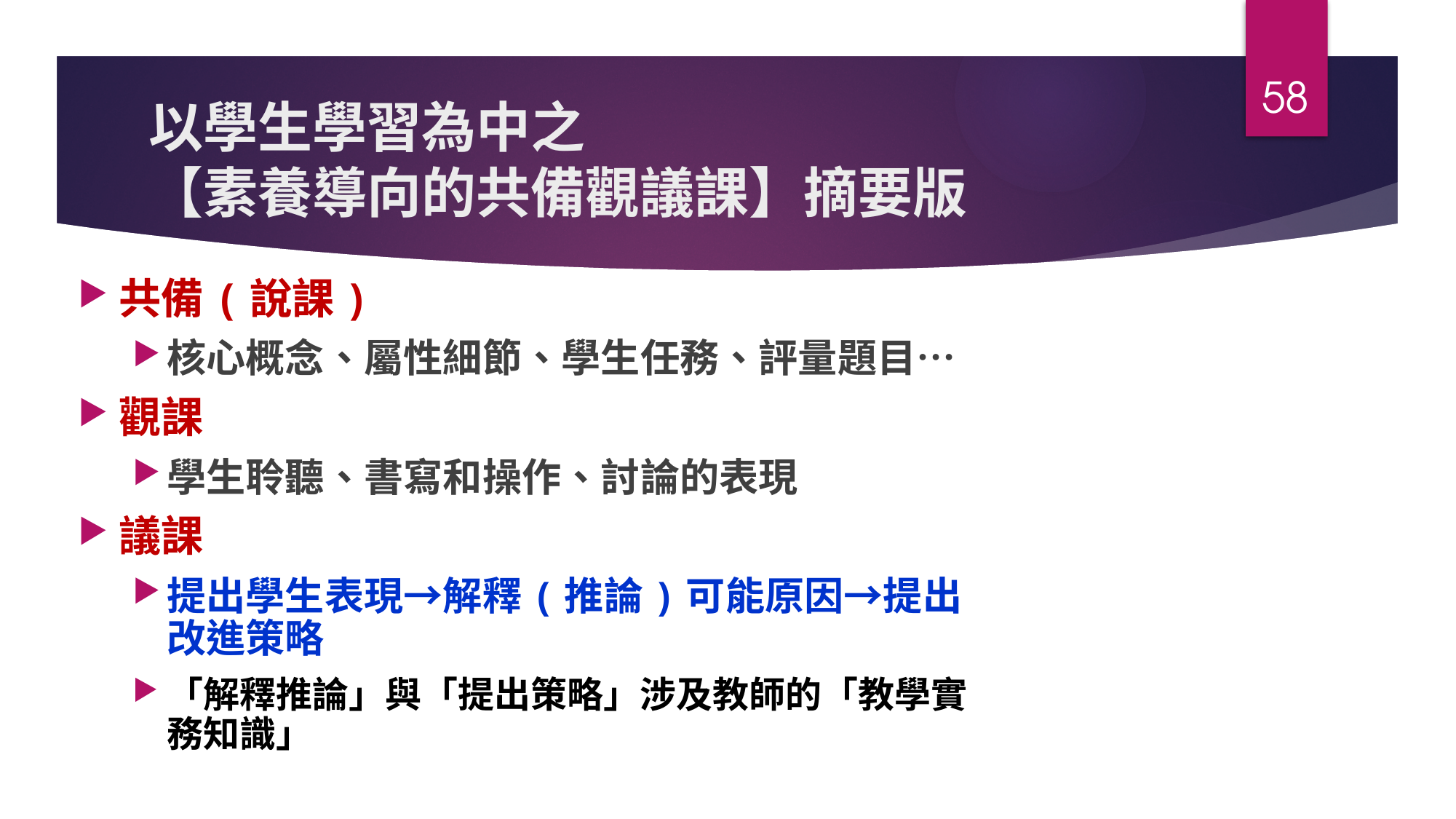

58
# 以學生學習為中之 【素養導向的共備觀議課】摘要版
共備(說課)
核心概念、屬性細節、學生任務、評量題目…
觀課
學生聆聽、書寫和操作、討論的表現
議課
提出學生表現→解釋(推論)可能原因→提出改進策略
「解釋推論」與「提出策略」涉及教師的「教學實務知識」